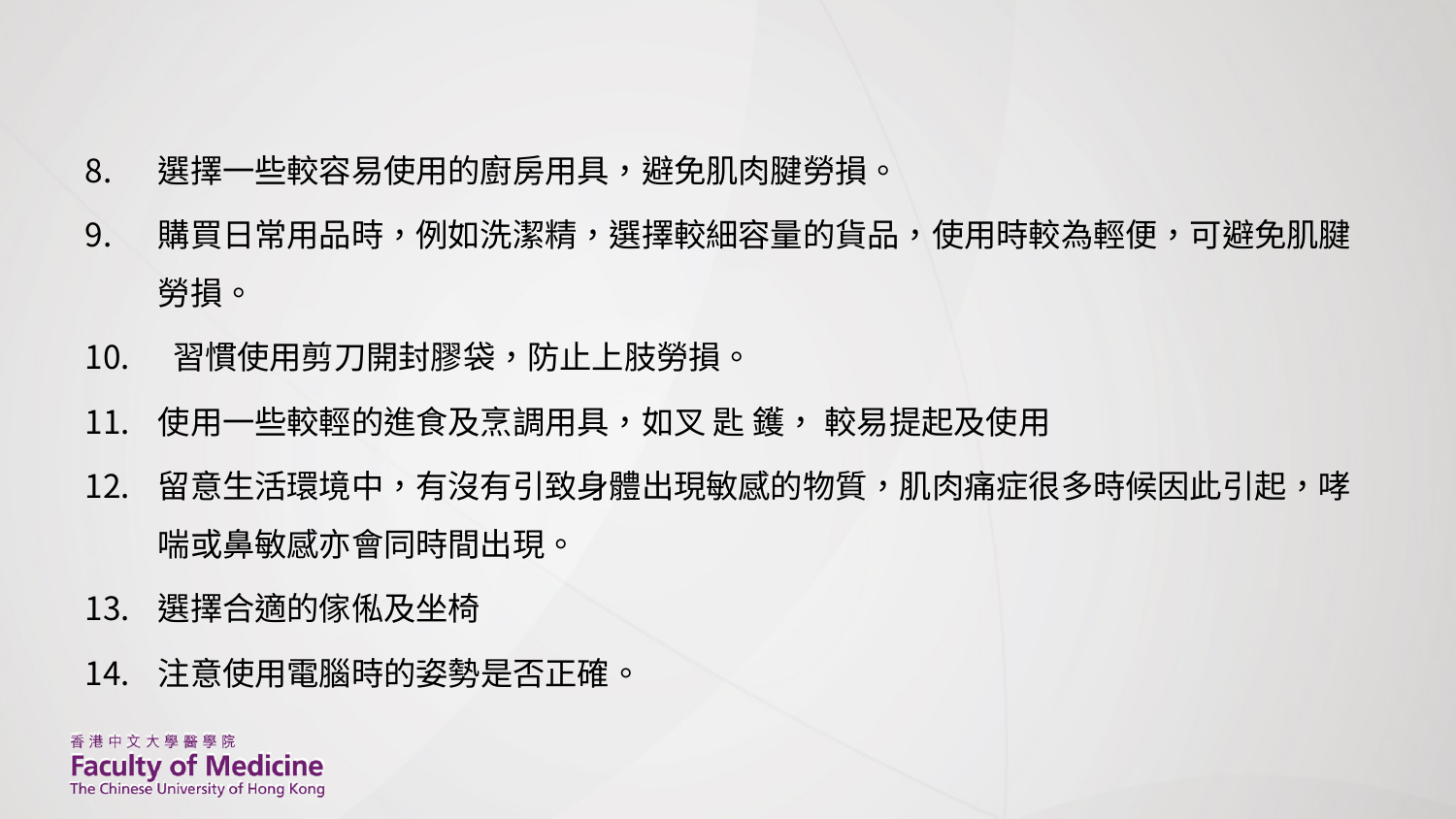

#
選擇一些較容易使用的廚房用具，避免肌肉腱勞損。
購買日常用品時，例如洗潔精，選擇較細容量的貨品，使用時較為輕便，可避免肌腱勞損。
 習慣使用剪刀開封膠袋，防止上肢勞損。
使用一些較輕的進食及烹調用具，如叉 匙 鑊， 較易提起及使用
留意生活環境中，有沒有引致身體出現敏感的物質，肌肉痛症很多時候因此引起，哮喘或鼻敏感亦會同時間出現。
選擇合適的傢俬及坐椅
注意使用電腦時的姿勢是否正確。